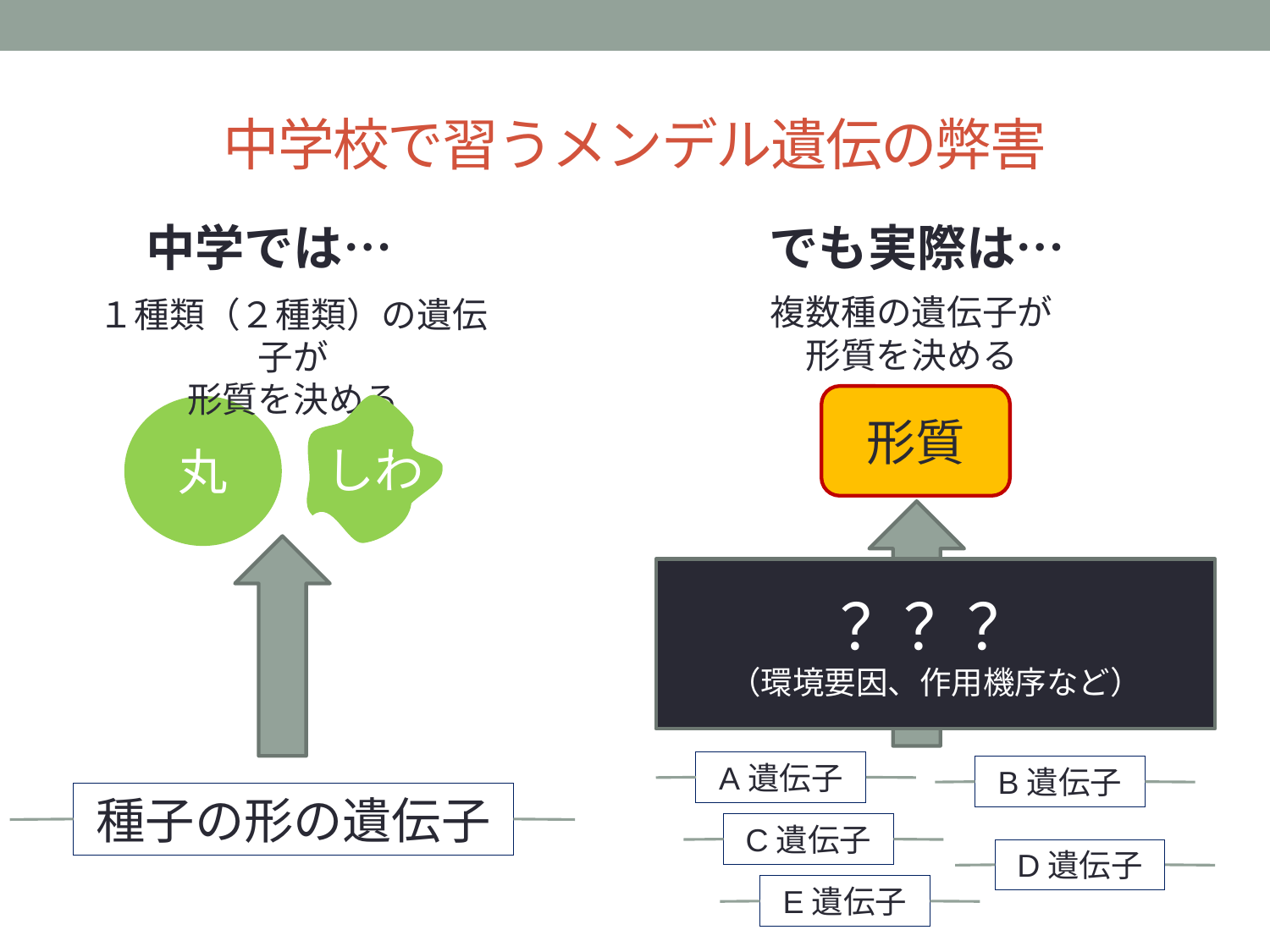

# 中学校で習うメンデル遺伝の弊害
中学では…
でも実際は…
複数種の遺伝子が
形質を決める
１種類（２種類）の遺伝子が
形質を決める
形質
しわ
丸

？？？
（環境要因、作用機序など）
A遺伝子
B遺伝子
種子の形の遺伝子
C遺伝子
D遺伝子
E遺伝子